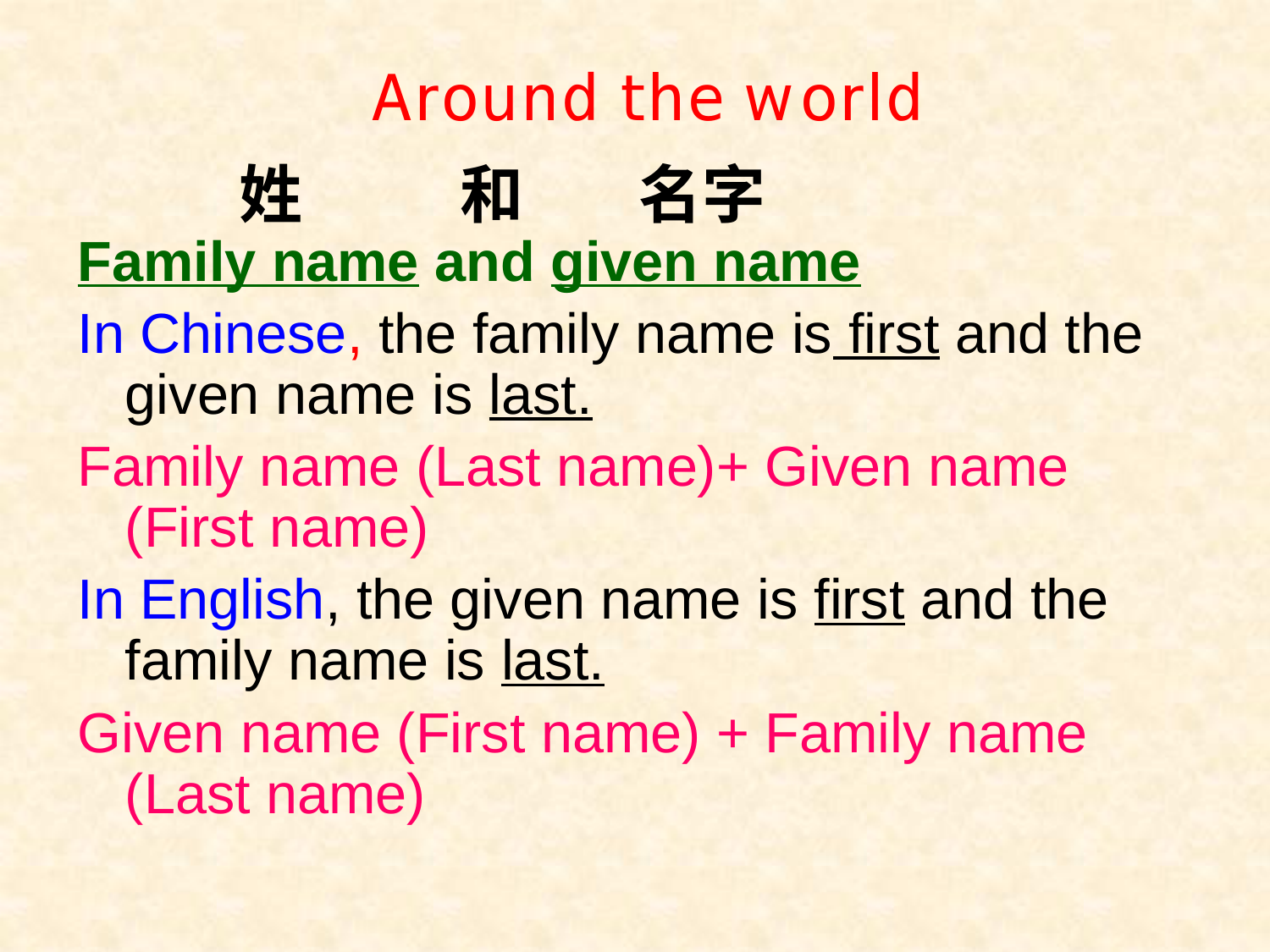

# Around the world
姓           和        名字
Family name and given name
In Chinese, the family name is first and the given name is last.
Family name (Last name)+ Given name (First name)
In English, the given name is first and the family name is last.
Given name (First name) + Family name (Last name)